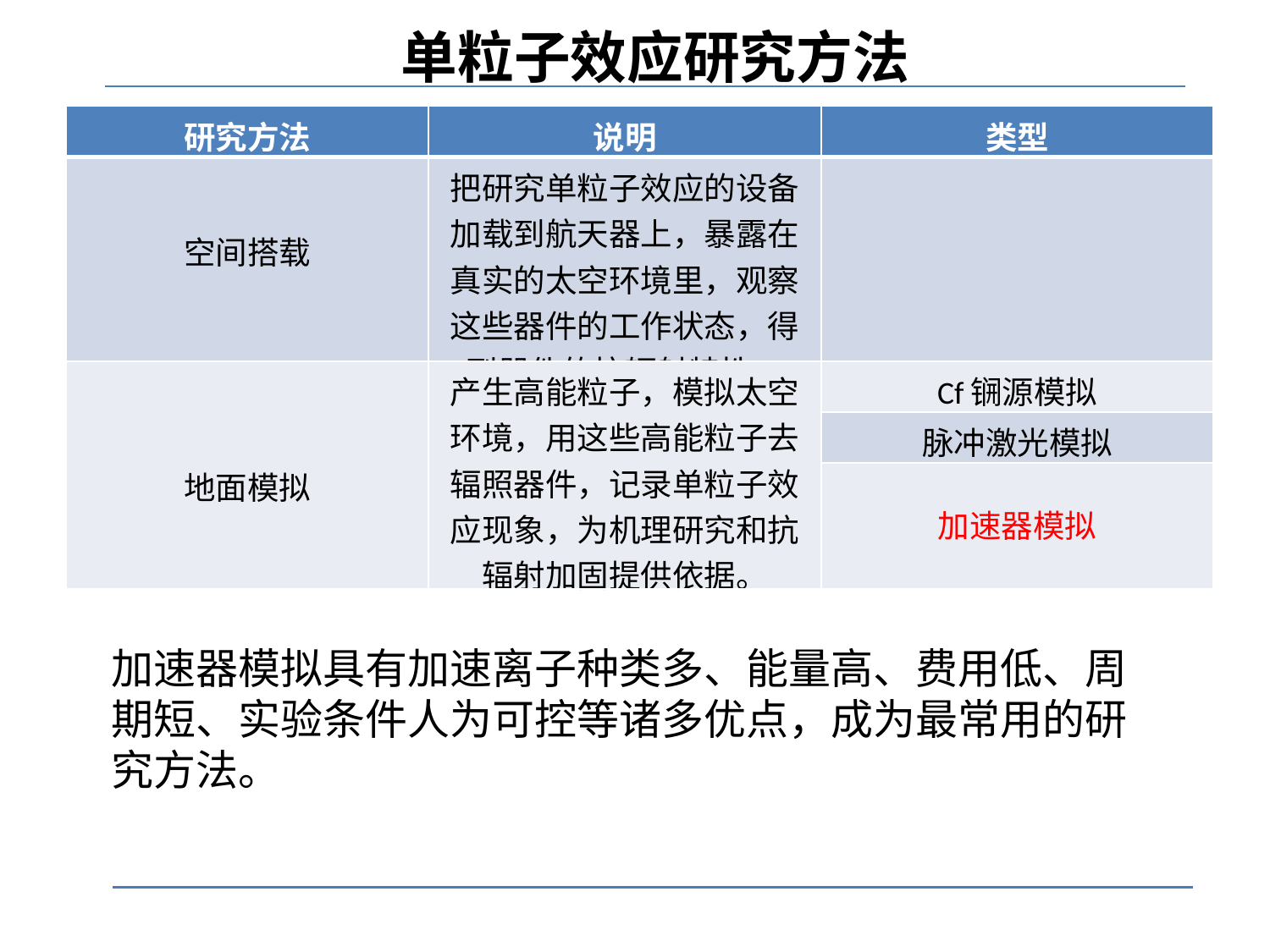

单粒子效应研究方法
| 研究方法 | 说明 | 类型 |
| --- | --- | --- |
| 空间搭载 | 把研究单粒子效应的设备加载到航天器上，暴露在真实的太空环境里，观察这些器件的工作状态，得到器件的抗辐射特性。 |  |
| 地面模拟 | 产生高能粒子，模拟太空环境，用这些高能粒子去辐照器件，记录单粒子效应现象，为机理研究和抗辐射加固提供依据。 | Cf锎源模拟 |
|  |  | 脉冲激光模拟 |
|  |  | 加速器模拟 |
加速器模拟具有加速离子种类多、能量高、费用低、周期短、实验条件人为可控等诸多优点，成为最常用的研究方法。